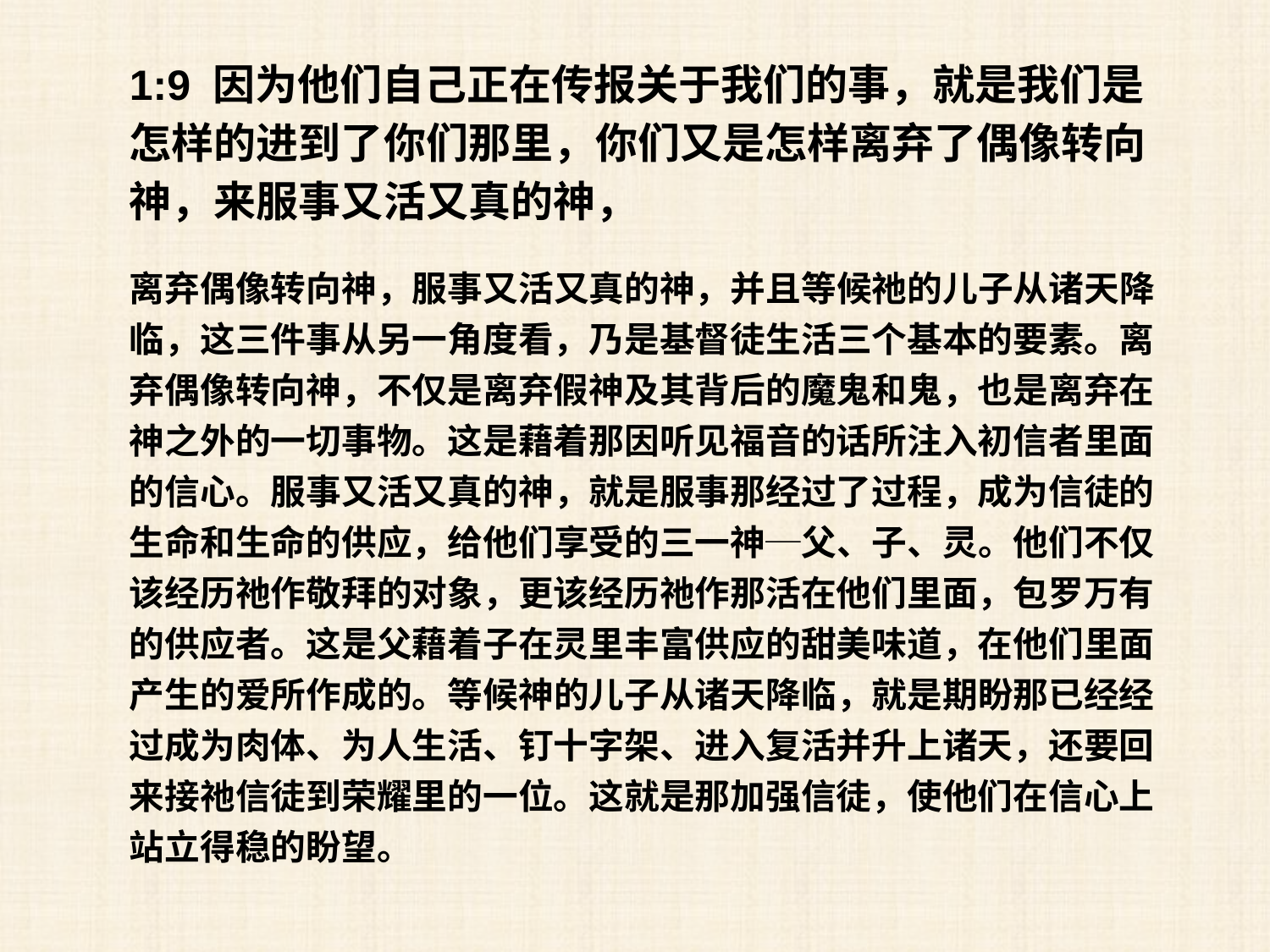

1:9 因为他们自己正在传报关于我们的事，就是我们是怎样的进到了你们那里，你们又是怎样离弃了偶像转向神，来服事又活又真的神，
离弃偶像转向神，服事又活又真的神，并且等候祂的儿子从诸天降临，这三件事从另一角度看，乃是基督徒生活三个基本的要素。离弃偶像转向神，不仅是离弃假神及其背后的魔鬼和鬼，也是离弃在神之外的一切事物。这是藉着那因听见福音的话所注入初信者里面的信心。服事又活又真的神，就是服事那经过了过程，成为信徒的生命和生命的供应，给他们享受的三一神─父、子、灵。他们不仅该经历祂作敬拜的对象，更该经历祂作那活在他们里面，包罗万有的供应者。这是父藉着子在灵里丰富供应的甜美味道，在他们里面产生的爱所作成的。等候神的儿子从诸天降临，就是期盼那已经经过成为肉体、为人生活、钉十字架、进入复活并升上诸天，还要回来接祂信徒到荣耀里的一位。这就是那加强信徒，使他们在信心上站立得稳的盼望。